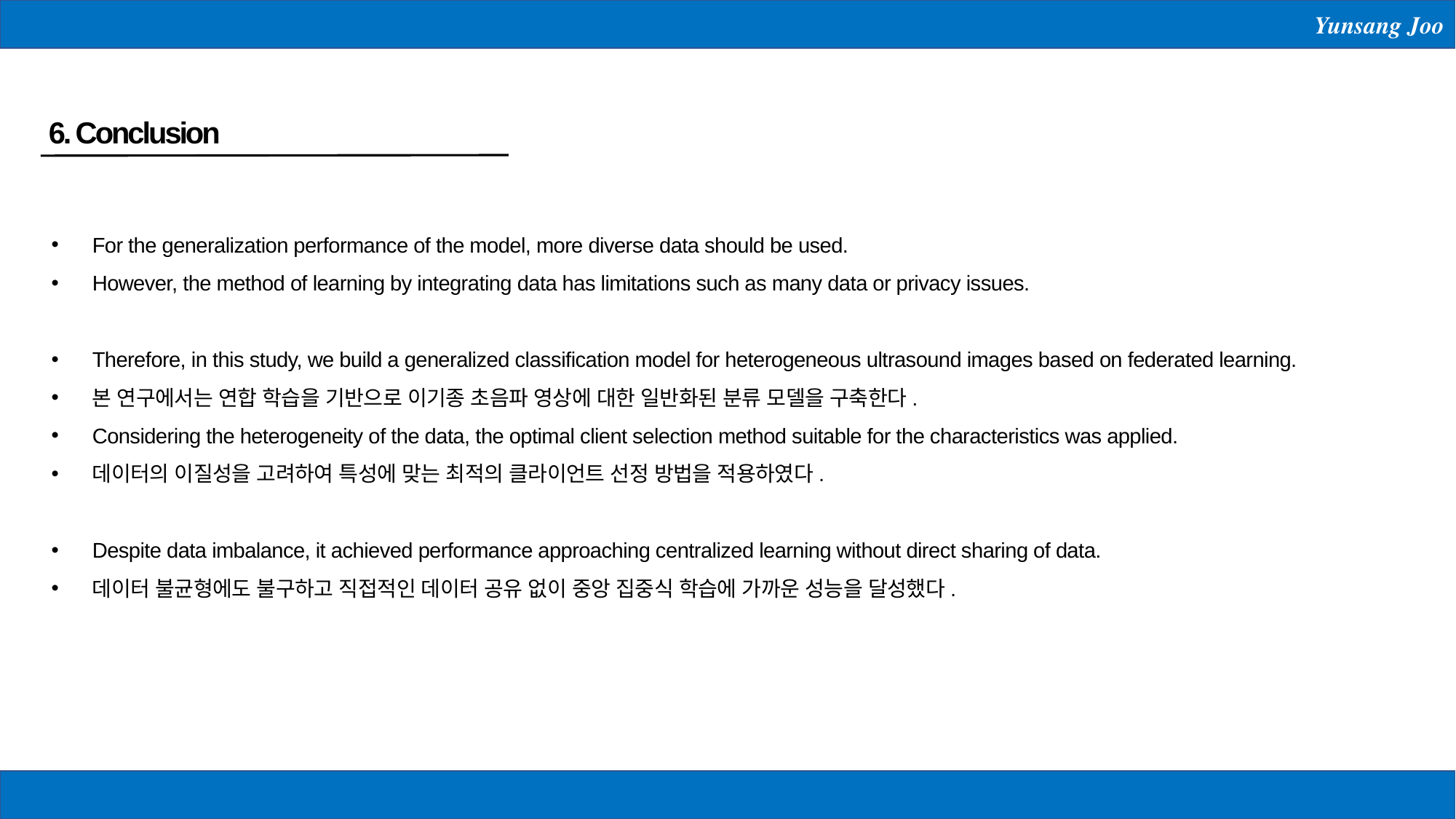

Yunsang Joo
6. Conclusion
For the generalization performance of the model, more diverse data should be used.
However, the method of learning by integrating data has limitations such as many data or privacy issues.

Therefore, in this study, we build a generalized classification model for heterogeneous ultrasound images based on federated learning.
본 연구에서는 연합 학습을 기반으로 이기종 초음파 영상에 대한 일반화된 분류 모델을 구축한다.
Considering the heterogeneity of the data, the optimal client selection method suitable for the characteristics was applied.
데이터의 이질성을 고려하여 특성에 맞는 최적의 클라이언트 선정 방법을 적용하였다.

Despite data imbalance, it achieved performance approaching centralized learning without direct sharing of data.
데이터 불균형에도 불구하고 직접적인 데이터 공유 없이 중앙 집중식 학습에 가까운 성능을 달성했다.